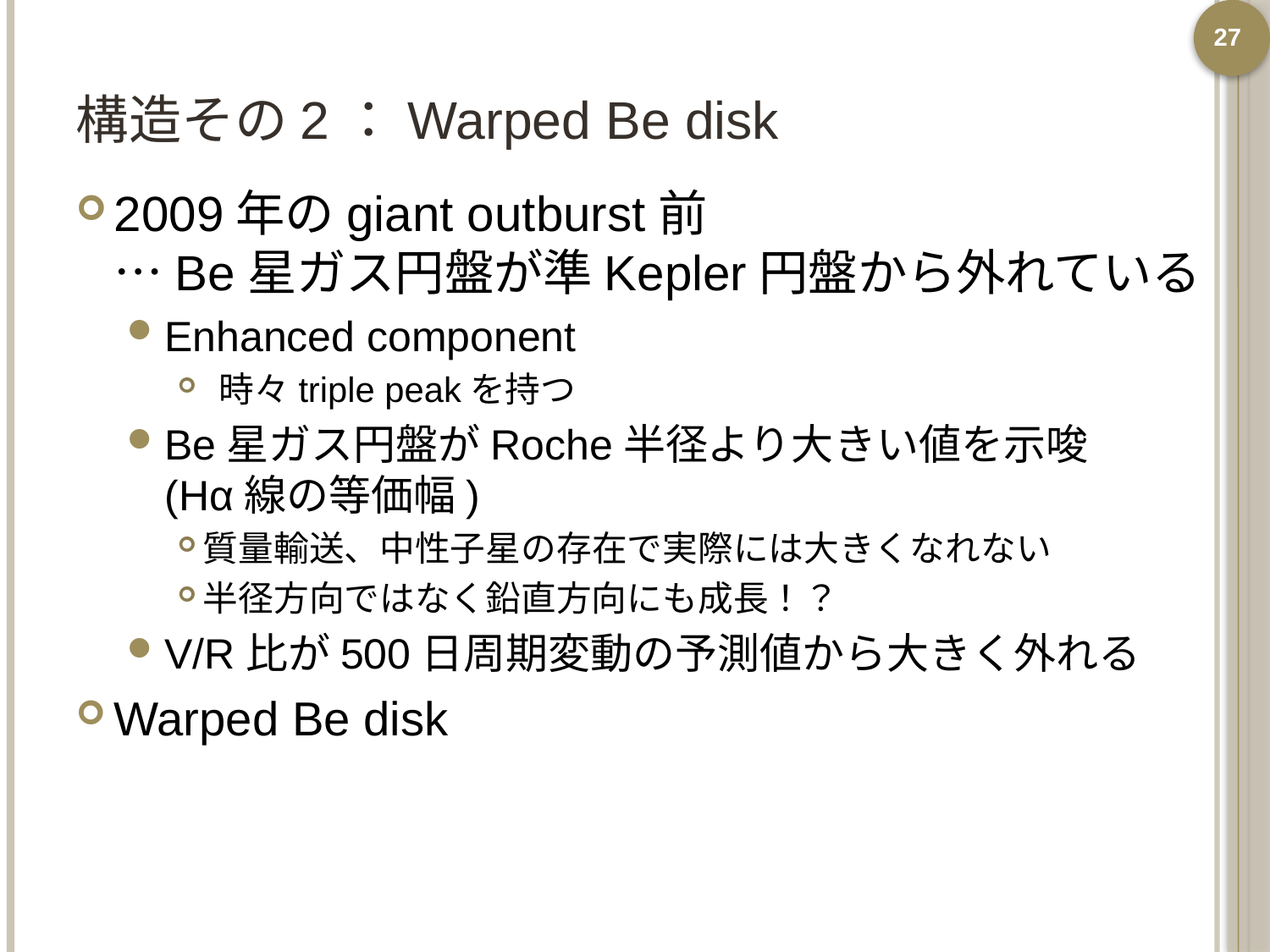

27
# 構造その2：Warped Be disk
2009年のgiant outburst前
…Be星ガス円盤が準Kepler円盤から外れている
Enhanced component
 時々triple peakを持つ
Be星ガス円盤がRoche半径より大きい値を示唆
(Hα線の等価幅)
質量輸送、中性子星の存在で実際には大きくなれない
半径方向ではなく鉛直方向にも成長！？
V/R比が500日周期変動の予測値から大きく外れる
Warped Be disk